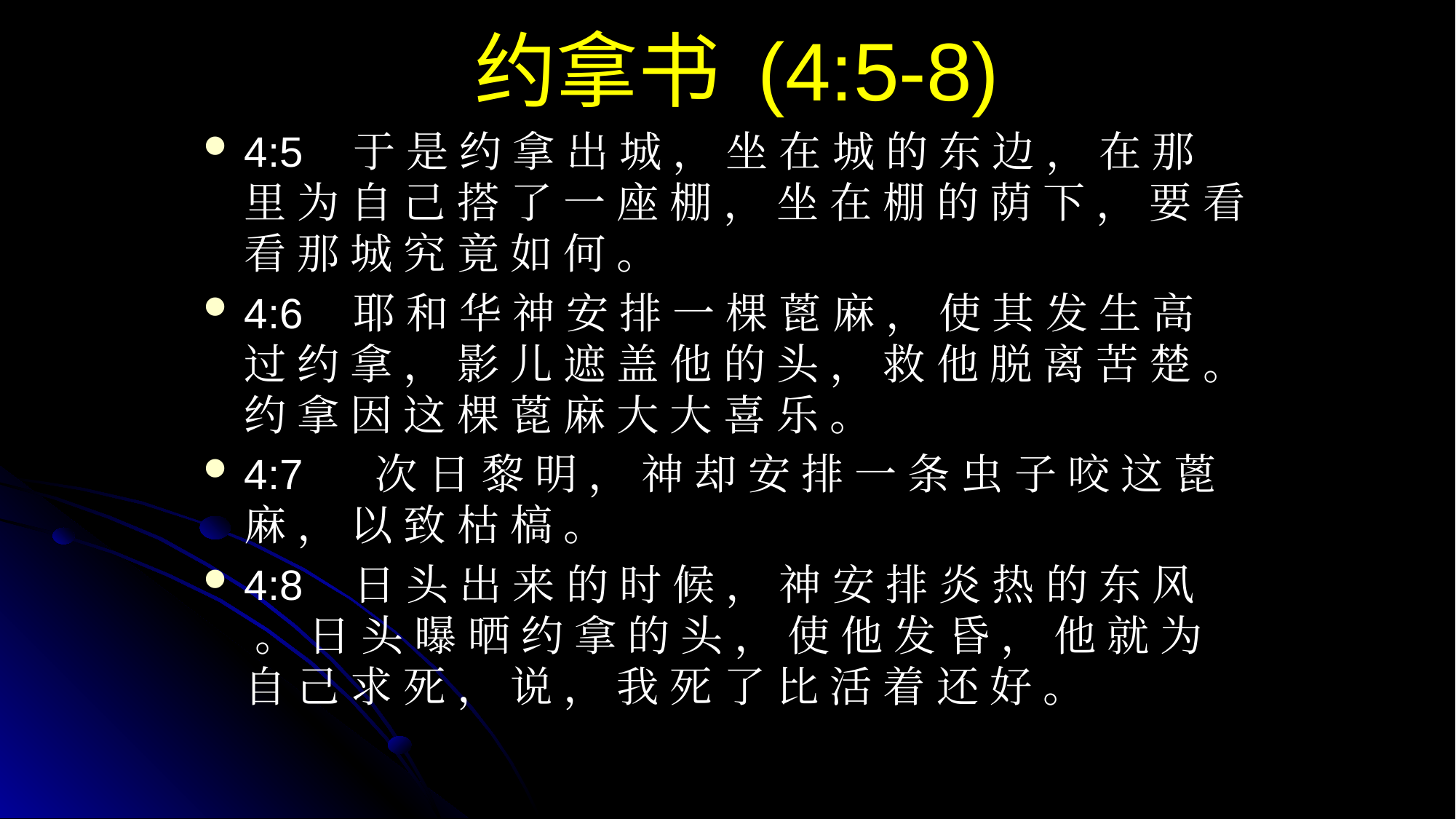

# 约拿书 (4:5-8)
4:5	于 是 约 拿 出 城 ， 坐 在 城 的 东 边 ， 在 那 里 为 自 己 搭 了 一 座 棚 ， 坐 在 棚 的 荫 下 ， 要 看 看 那 城 究 竟 如 何 。
4:6	耶 和 华 神 安 排 一 棵 蓖 麻 ， 使 其 发 生 高 过 约 拿 ， 影 儿 遮 盖 他 的 头 ， 救 他 脱 离 苦 楚 。 约 拿 因 这 棵 蓖 麻 大 大 喜 乐 。
4:7	 次 日 黎 明 ， 神 却 安 排 一 条 虫 子 咬 这 蓖 麻 ， 以 致 枯 槁 。
4:8	日 头 出 来 的 时 候 ， 神 安 排 炎 热 的 东 风 。 日 头 曝 晒 约 拿 的 头 ， 使 他 发 昏 ， 他 就 为 自 己 求 死 ， 说 ， 我 死 了 比 活 着 还 好 。